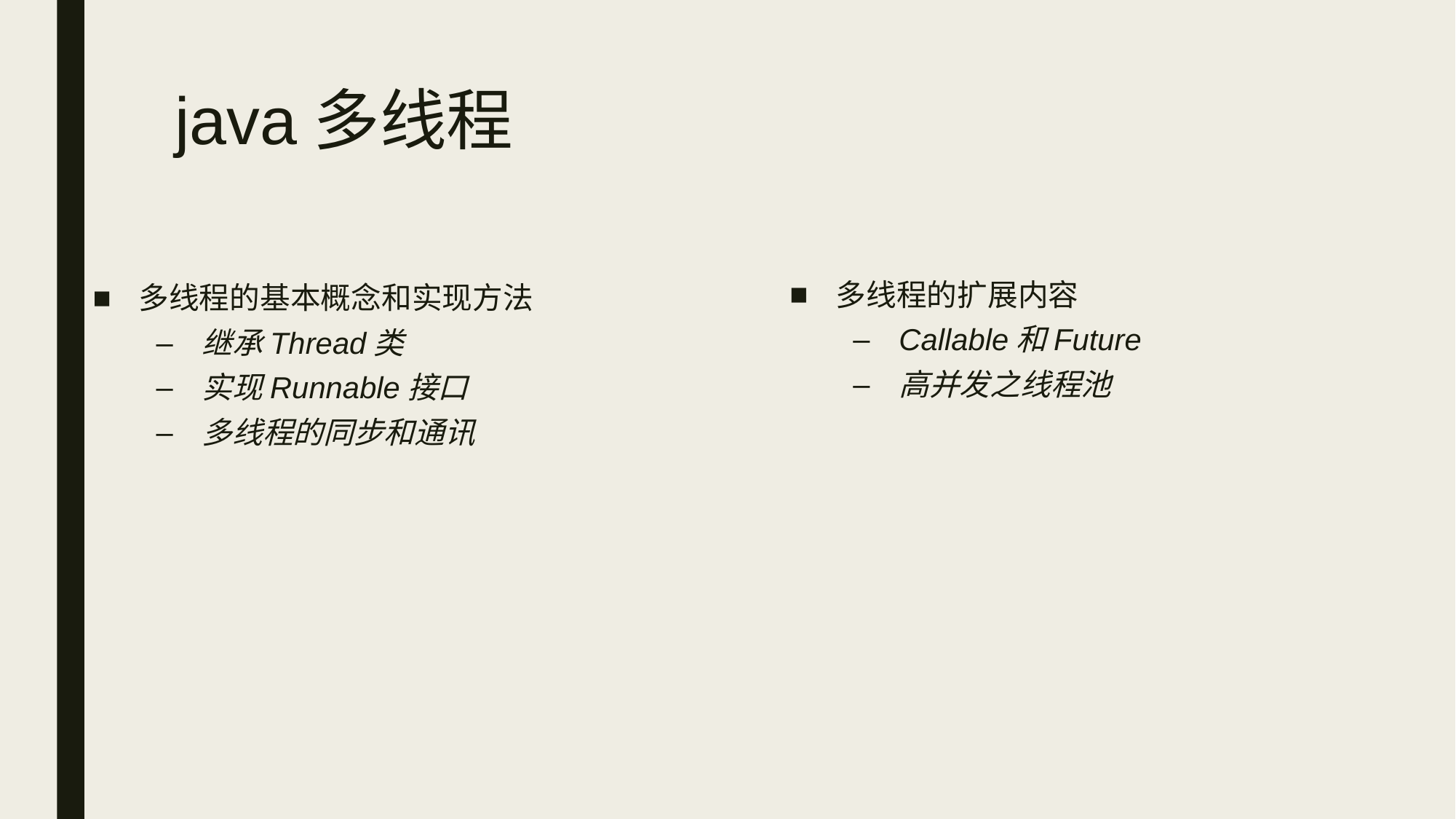

# java多线程
多线程的扩展内容
Callable和Future
高并发之线程池
多线程的基本概念和实现方法
继承Thread类
实现Runnable接口
多线程的同步和通讯